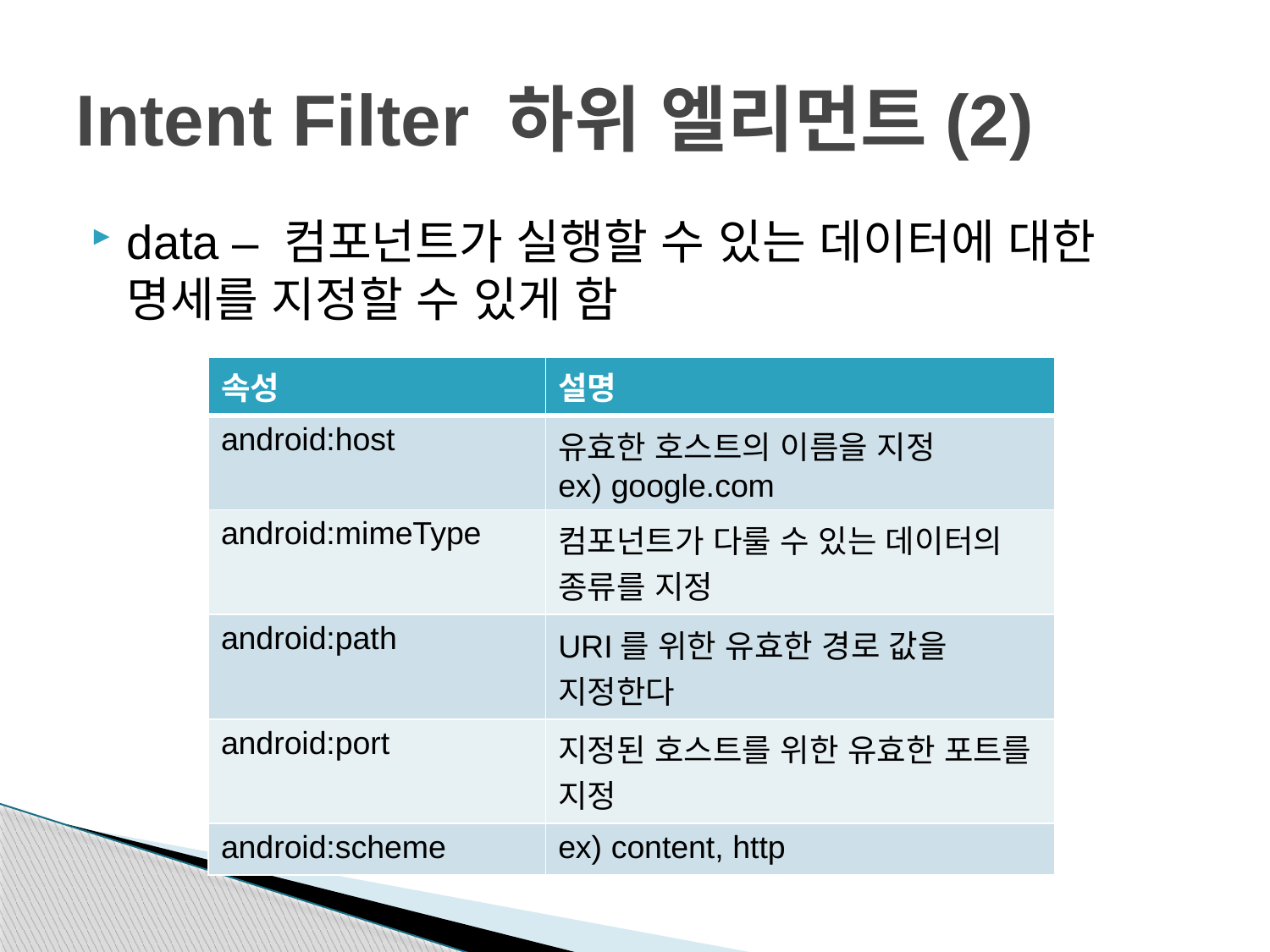

# Intent Filter 하위 엘리먼트(2)
data – 컴포넌트가 실행할 수 있는 데이터에 대한 명세를 지정할 수 있게 함

| 속성 | 설명 |
| --- | --- |
| android:host | 유효한 호스트의 이름을 지정 ex) google.com |
| android:mimeType | 컴포넌트가 다룰 수 있는 데이터의 종류를 지정 |
| android:path | URI를 위한 유효한 경로 값을 지정한다 |
| android:port | 지정된 호스트를 위한 유효한 포트를 지정 |
| android:scheme | ex) content, http |